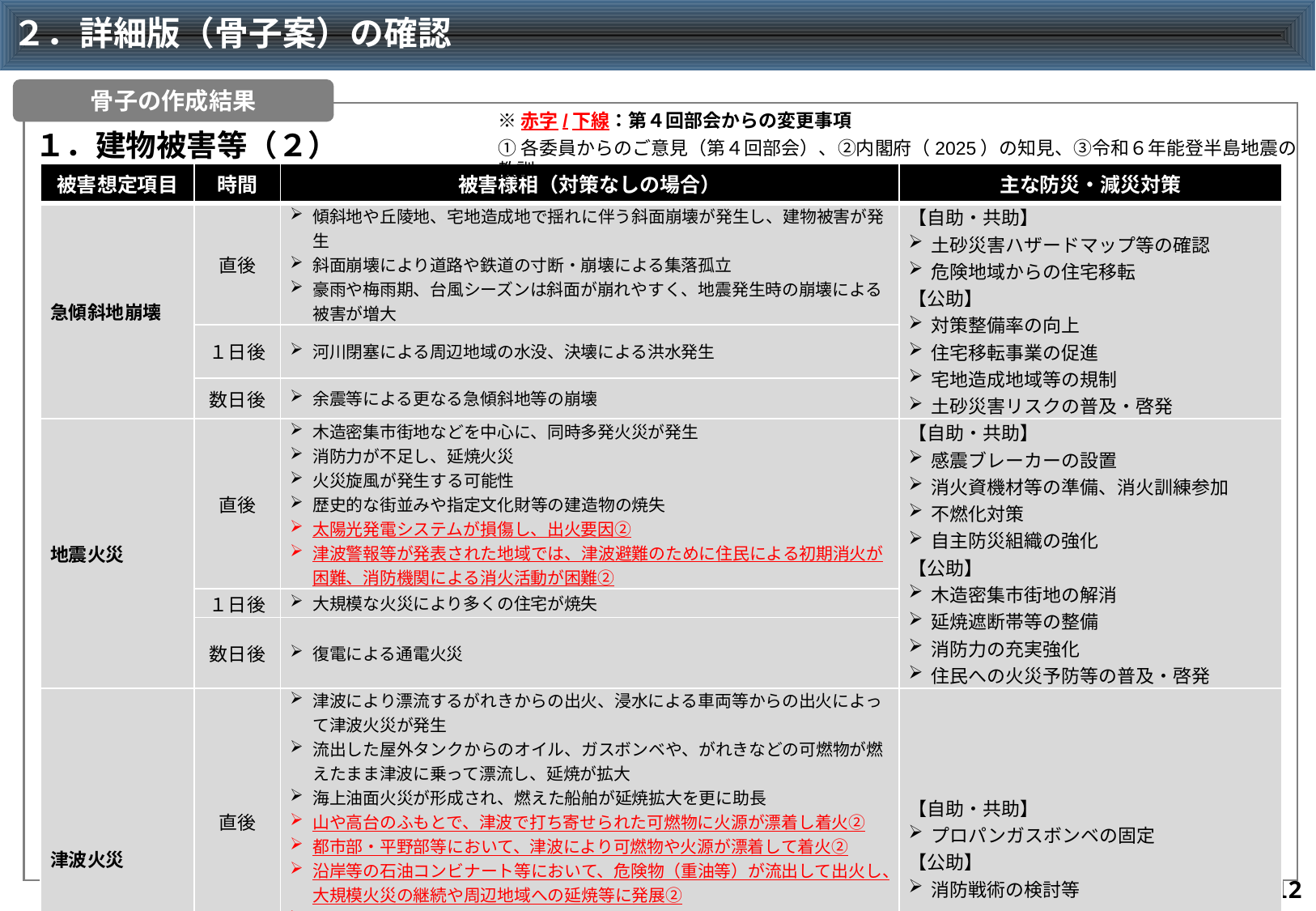

# ２．詳細版（骨子案）の確認
骨子の作成結果
※赤字/下線：第４回部会からの変更事項
１．建物被害等（２）
①各委員からのご意見（第４回部会）、②内閣府（2025）の知見、③令和６年能登半島地震の教訓
| 被害想定項目 | 時間 | 被害様相（対策なしの場合） | 主な防災・減災対策 |
| --- | --- | --- | --- |
| 急傾斜地崩壊 | 直後 | 傾斜地や丘陵地、宅地造成地で揺れに伴う斜面崩壊が発生し、建物被害が発生 斜面崩壊により道路や鉄道の寸断・崩壊による集落孤立 豪雨や梅雨期、台風シーズンは斜面が崩れやすく、地震発生時の崩壊による被害が増大 | 【自助・共助】 土砂災害ハザードマップ等の確認 危険地域からの住宅移転 【公助】 対策整備率の向上 住宅移転事業の促進 宅地造成地域等の規制 土砂災害リスクの普及・啓発 |
|  | １日後 | 河川閉塞による周辺地域の水没、決壊による洪水発生 |  |
|  | 数日後 | 余震等による更なる急傾斜地等の崩壊 |  |
| 地震火災 | 直後 | 木造密集市街地などを中心に、同時多発火災が発生 消防力が不足し、延焼火災 火災旋風が発生する可能性 歴史的な街並みや指定文化財等の建造物の焼失 太陽光発電システムが損傷し、出火要因② 津波警報等が発表された地域では、津波避難のために住民による初期消火が困難、消防機関による消火活動が困難② | 【自助・共助】 感震ブレーカーの設置 消火資機材等の準備、消火訓練参加 不燃化対策 自主防災組織の強化 【公助】 木造密集市街地の解消 延焼遮断帯等の整備 消防力の充実強化 住民への火災予防等の普及・啓発 |
|  | １日後 | 大規模な火災により多くの住宅が焼失 |  |
|  | 数日後 | 復電による通電火災 |  |
| 津波火災 | 直後 | 津波により漂流するがれきからの出火、浸水による車両等からの出火によって津波火災が発生 流出した屋外タンクからのオイル、ガスボンベや、がれきなどの可燃物が燃えたまま津波に乗って漂流し、延焼が拡大 海上油面火災が形成され、燃えた船舶が延焼拡大を更に助長 山や高台のふもとで、津波で打ち寄せられた可燃物に火源が漂着し着火② 都市部・平野部等において、津波により可燃物や火源が漂着して着火② 沿岸等の石油コンビナート等において、危険物（重油等）が流出して出火し、大規模火災の継続や周辺地域への延焼等に発展② 津波によって浸水した自動車（電気自動車のバッテリー等）や家屋の電気系統、太陽光発電システムから出火② | 【自助・共助】 プロパンガスボンベの固定 【公助】 消防戦術の検討等 |
|  | １日後 以降 | 火のついたがれきから周辺のがれきへ燃え広がる可能性 がれきなどが障害となって消火ができず、延焼が拡大 高台の避難場所まで延焼火災に発展する可能性 |  |
12